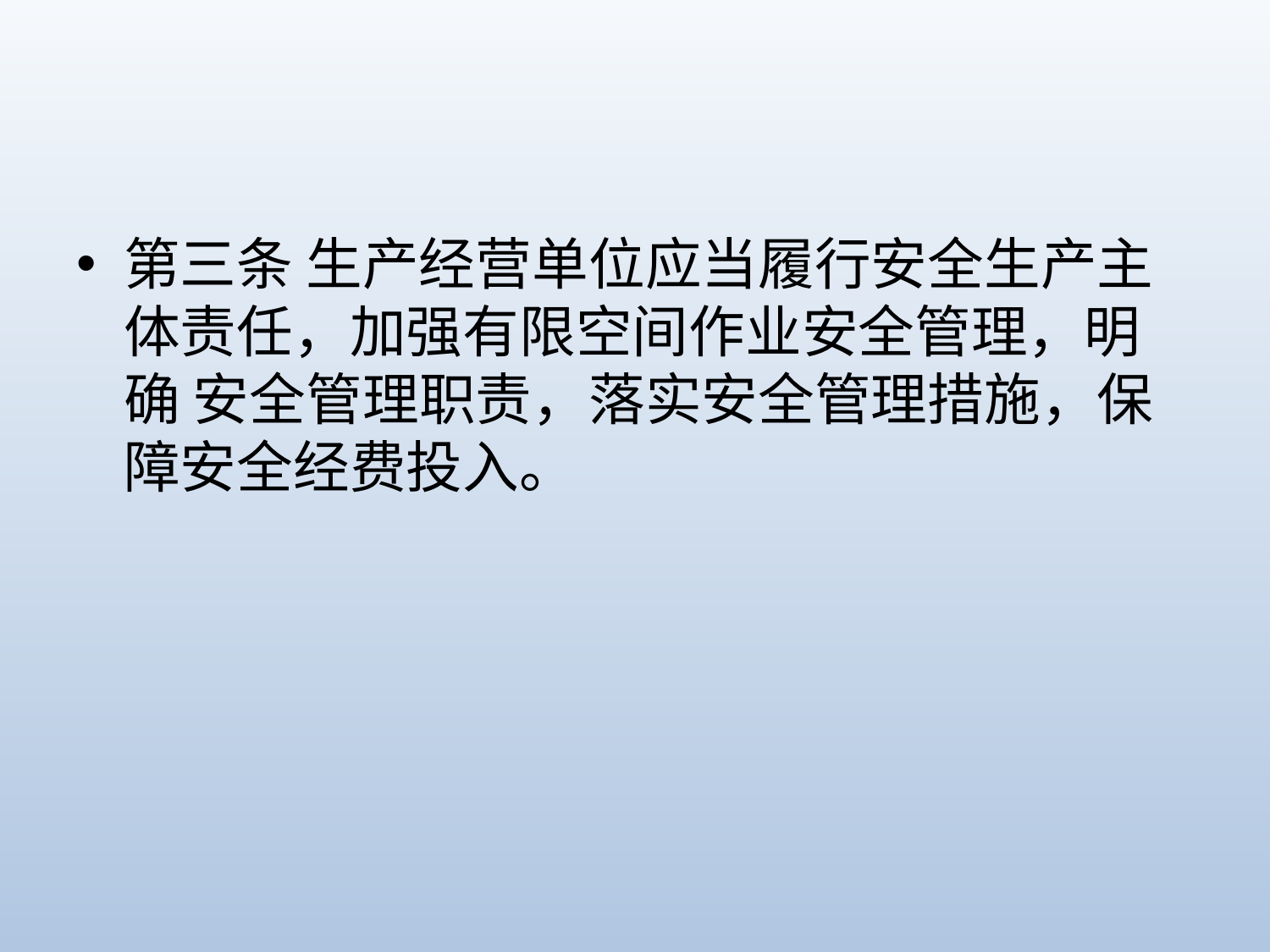

#
第三条 生产经营单位应当履行安全生产主体责任，加强有限空间作业安全管理，明确 安全管理职责，落实安全管理措施，保障安全经费投入。